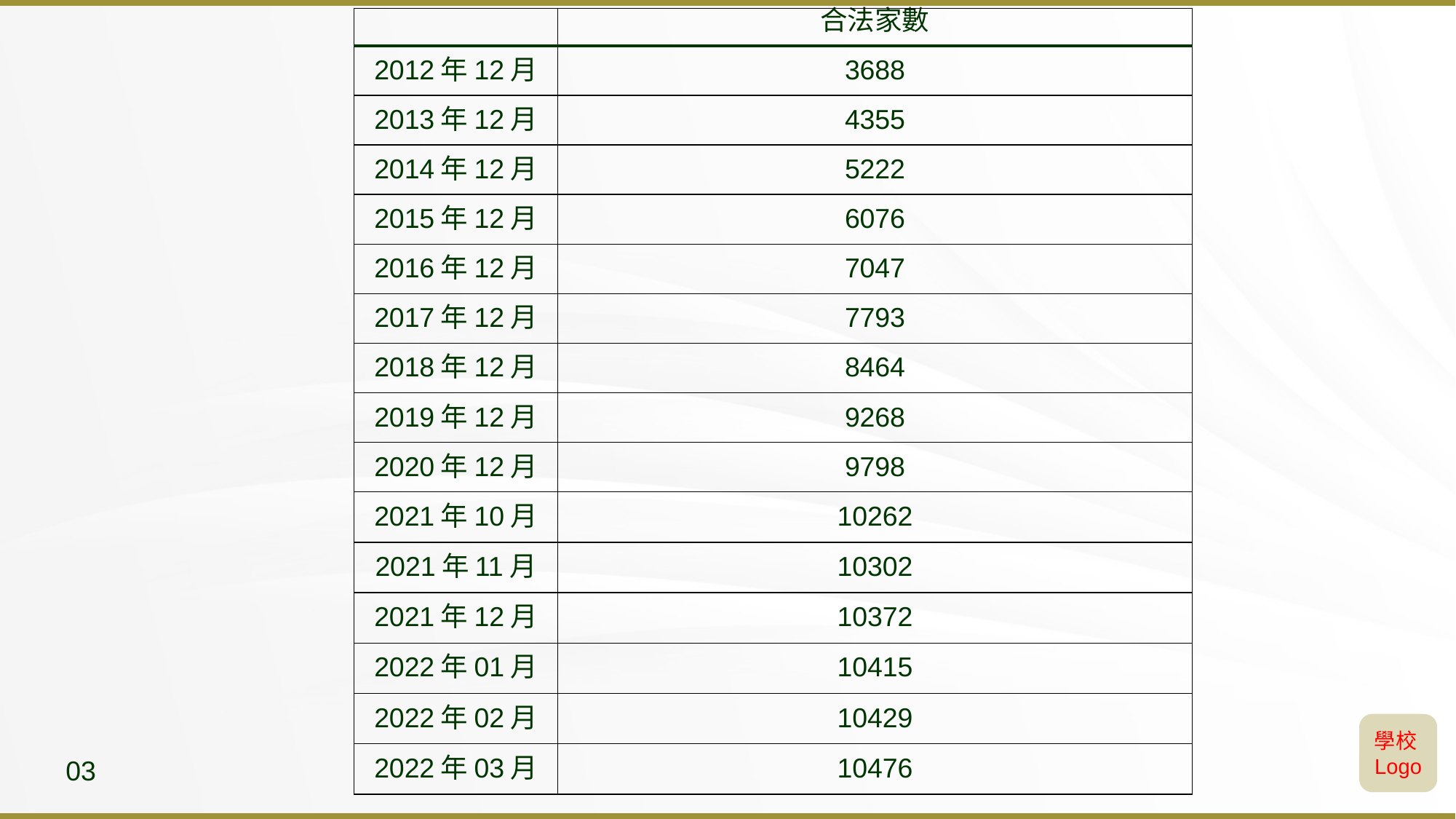

|  | 合法家數 |
| --- | --- |
| 2012年12月 | 3688 |
| 2013年12月 | 4355 |
| 2014年12月 | 5222 |
| 2015年12月 | 6076 |
| 2016年12月 | 7047 |
| 2017年12月 | 7793 |
| 2018年12月 | 8464 |
| 2019年12月 | 9268 |
| 2020年12月 | 9798 |
| 2021年10月 | 10262 |
| 2021年11月 | 10302 |
| 2021年12月 | 10372 |
| 2022年01月 | 10415 |
| 2022年02月 | 10429 |
| 2022年03月 | 10476 |
學校Logo
03